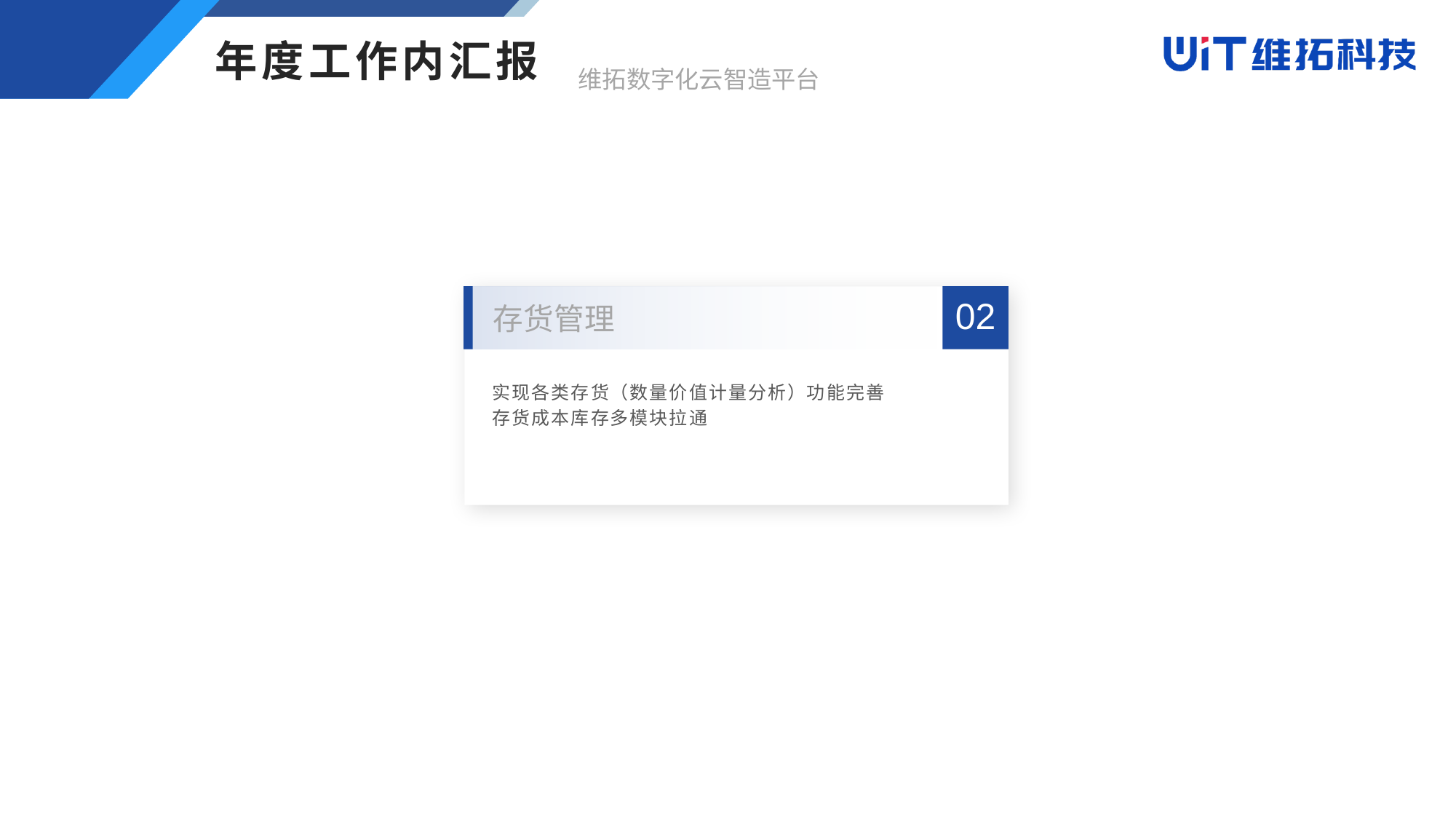

年度工作内汇报
维拓数字化云智造平台

02

存货管理
实现各类存货（数量价值计量分析）功能完善
存货成本库存多模块拉通